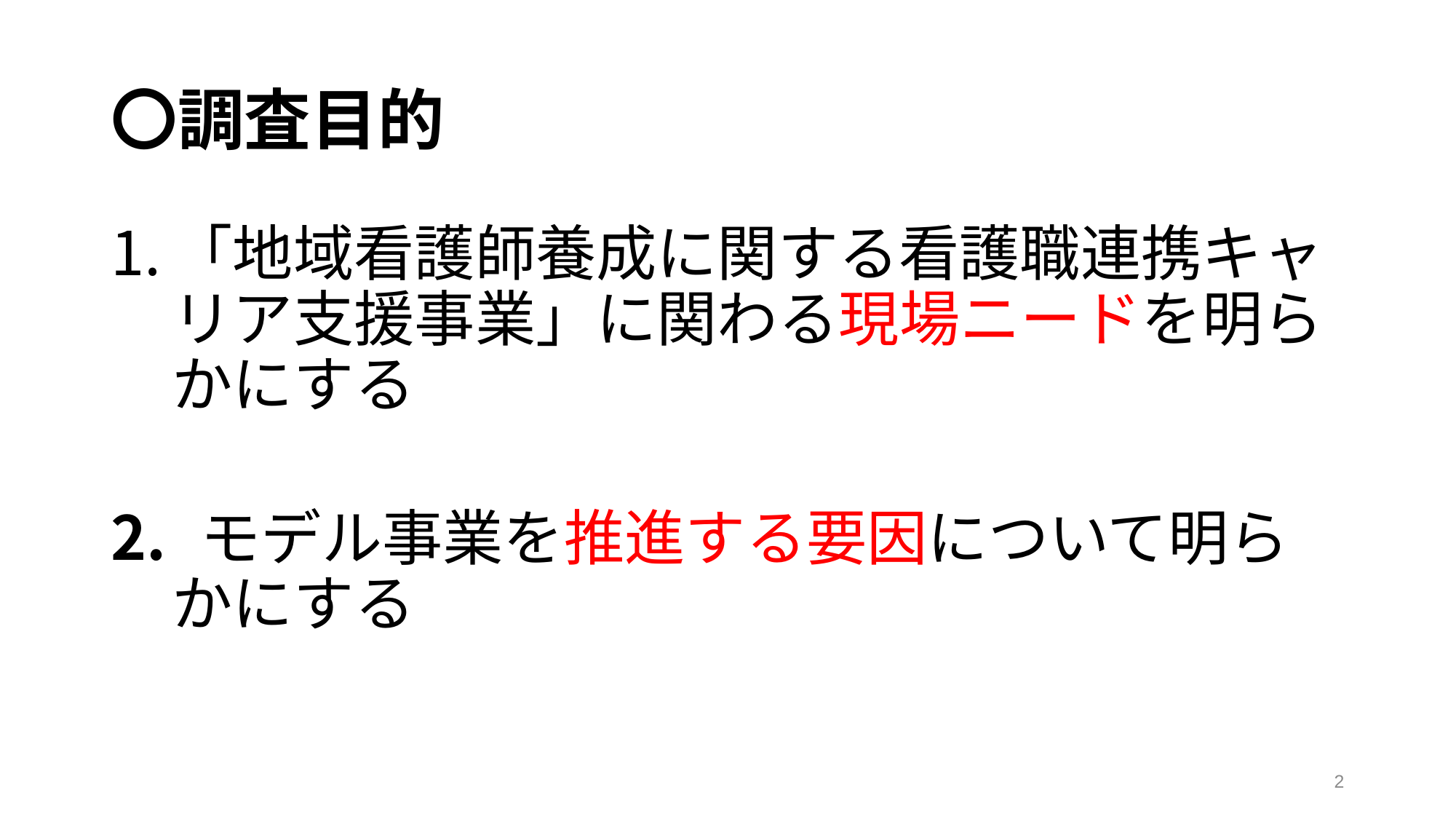

# 〇調査目的
「地域看護師養成に関する看護職連携キャリア支援事業」に関わる現場ニードを明らかにする
 モデル事業を推進する要因について明らかにする

2